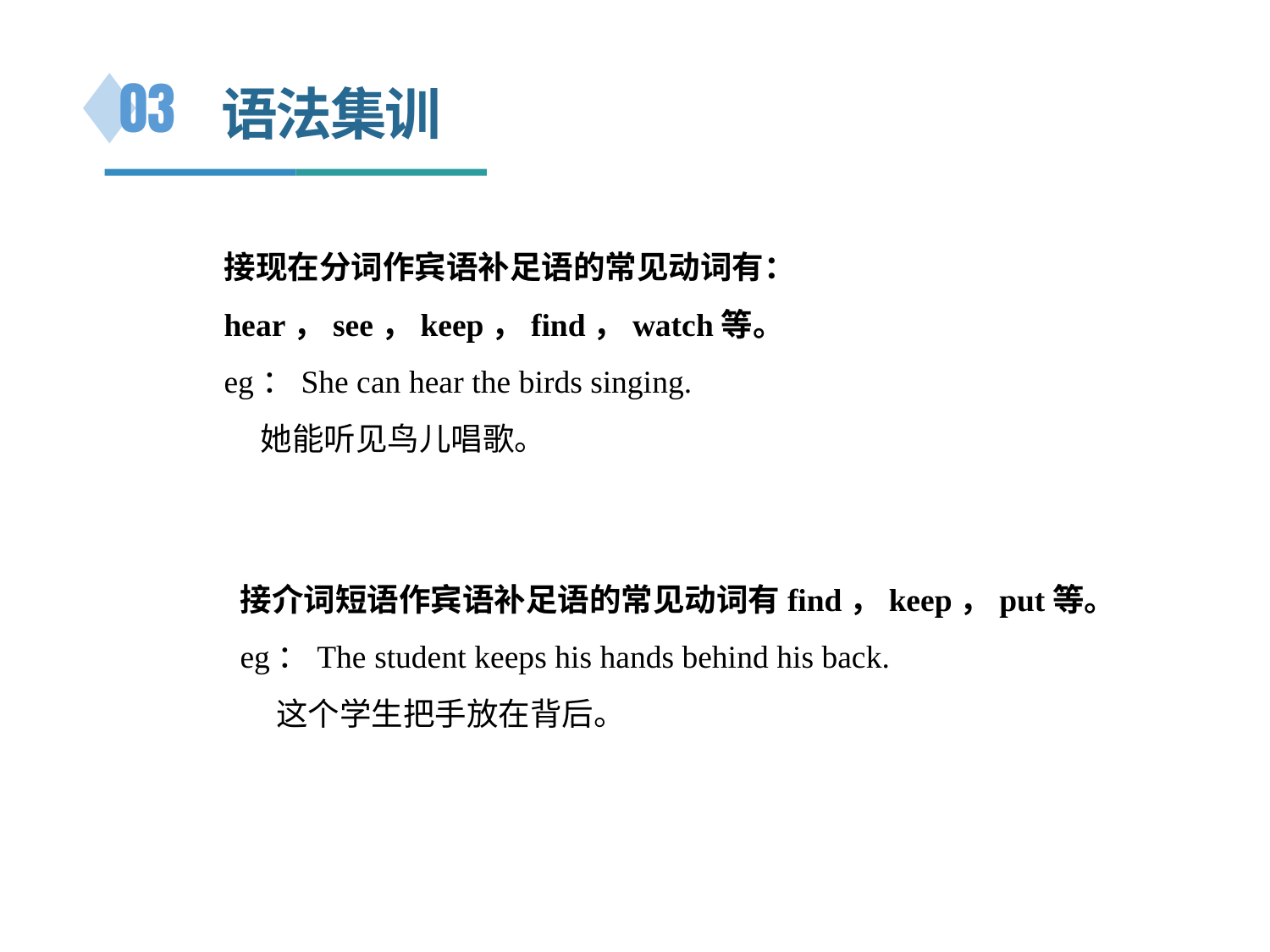

语法集训
03

接现在分词作宾语补足语的常见动词有：hear，see，keep，find，watch等。
eg：She can hear the birds singing.
    她能听见鸟儿唱歌。
接介词短语作宾语补足语的常见动词有find，keep，put等。
eg：The student keeps his hands behind his back.
    这个学生把手放在背后。